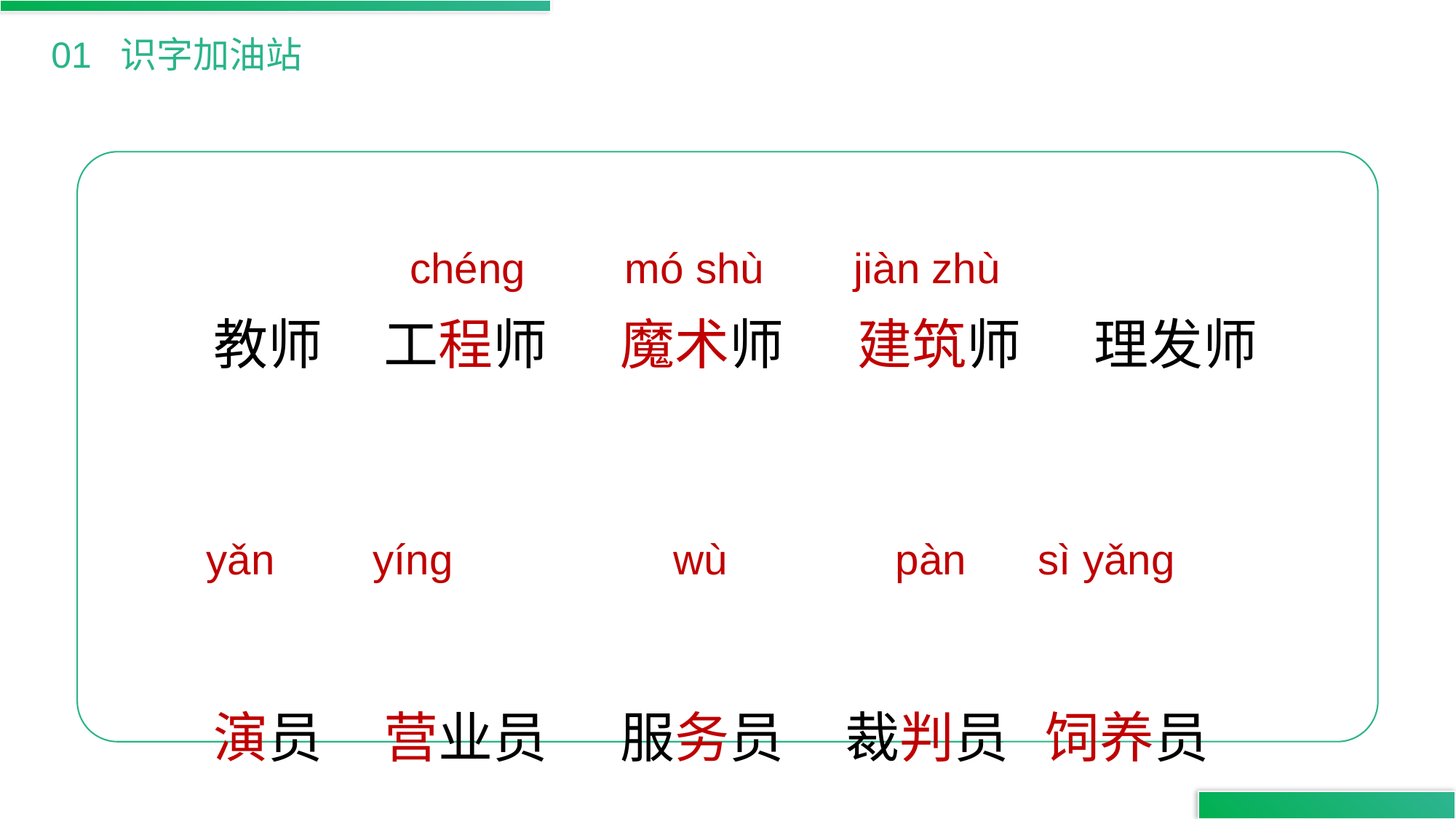

01  识字加油站
 chénɡ
mó shù
jiàn zhù
教师     工程师      魔术师      建筑师      理发师

演员     营业员      服务员     裁判员   饲养员
yǎn
yínɡ
 wù
pàn
sì yǎnɡ